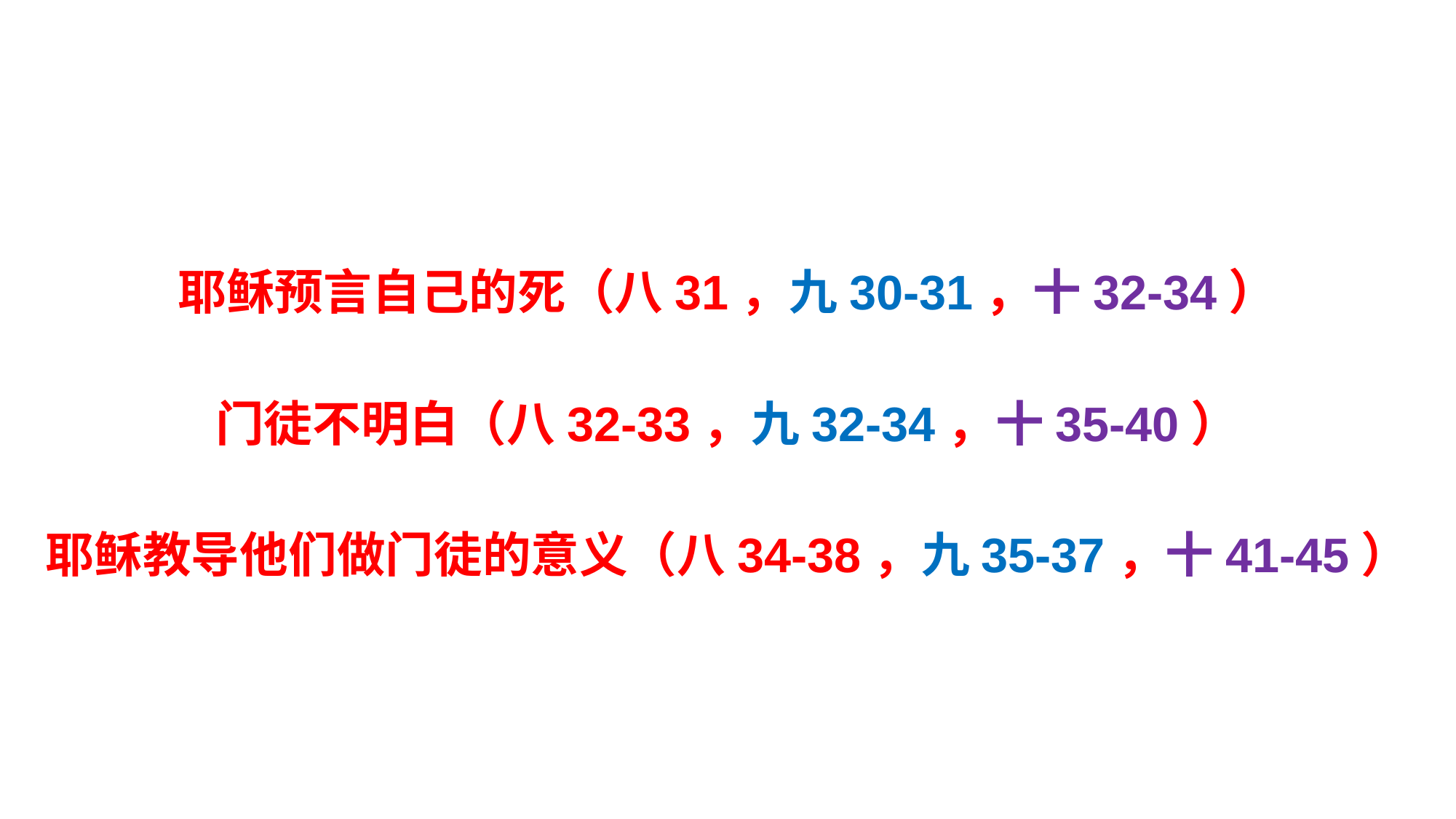

#
耶稣预言自己的死（八31，九30-31，十32-34）
门徒不明白（八32-33，九32-34，十35-40）
耶稣教导他们做门徒的意义（八34-38，九35-37，十41-45）